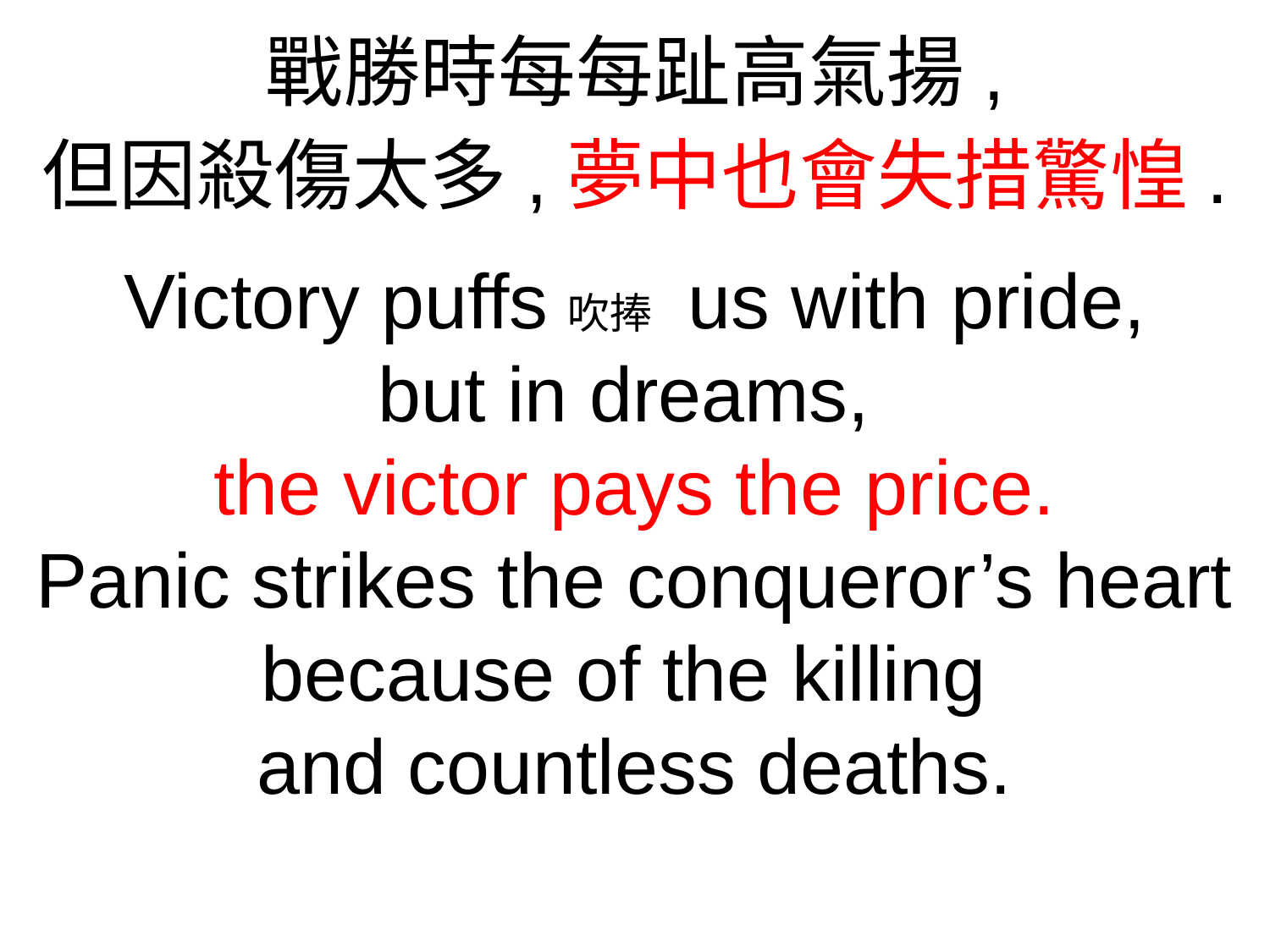

戰勝時每每趾高氣揚,
但因殺傷太多,夢中也會失措驚惶.
Victory puffs吹捧 us with pride,
but in dreams,
the victor pays the price.
Panic strikes the conqueror’s heart because of the killing
and countless deaths.